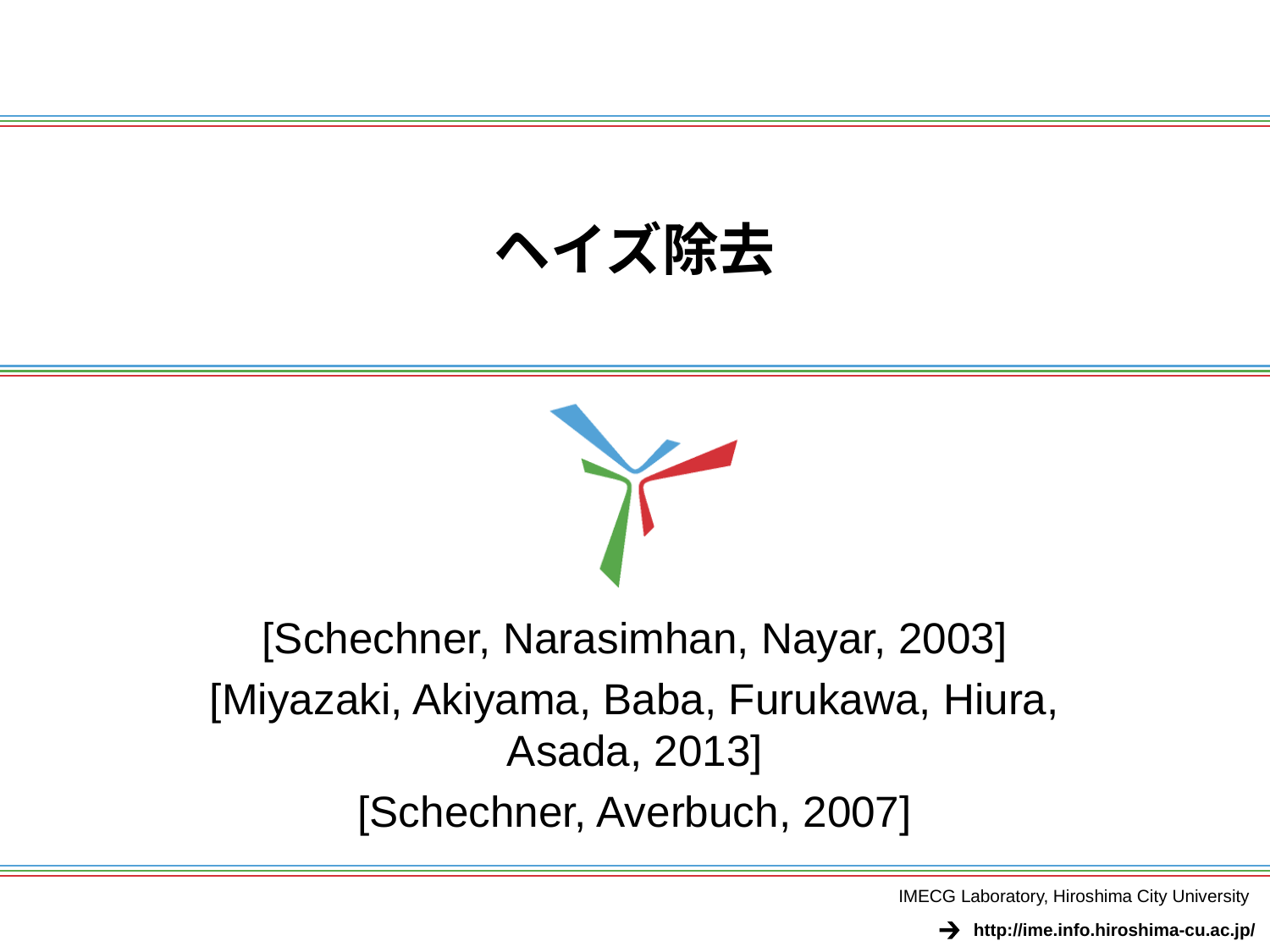

# ヘイズ除去
[Schechner, Narasimhan, Nayar, 2003]
[Miyazaki, Akiyama, Baba, Furukawa, Hiura, Asada, 2013]
[Schechner, Averbuch, 2007]